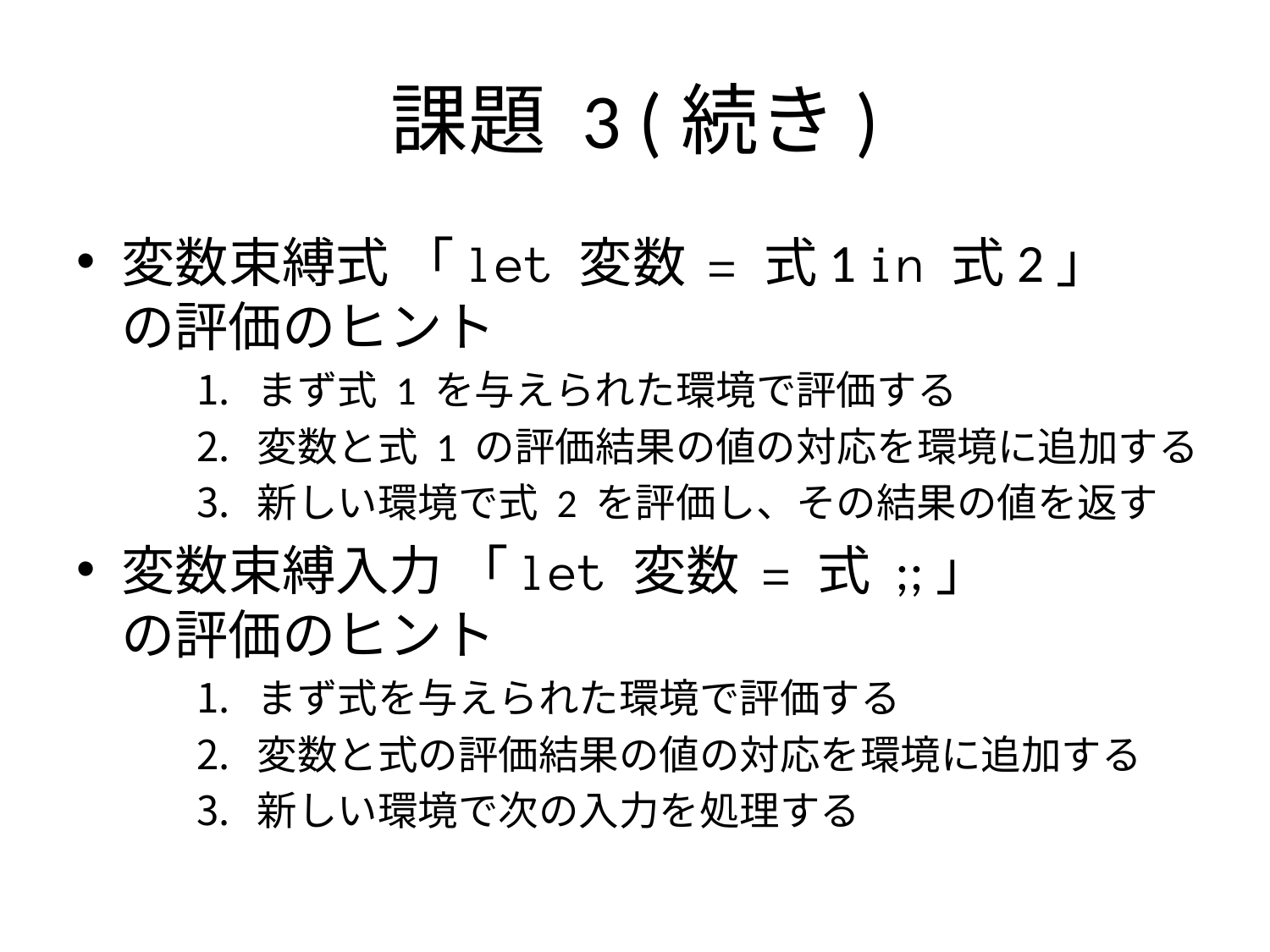

# 課題 3 (続き)
変数束縛式 「let 変数 = 式1 in 式2」
の評価のヒント
まず式 1 を与えられた環境で評価する
変数と式 1 の評価結果の値の対応を環境に追加する
新しい環境で式 2 を評価し、その結果の値を返す
変数束縛入力 「let 変数 = 式 ;;」
の評価のヒント
まず式を与えられた環境で評価する
変数と式の評価結果の値の対応を環境に追加する
新しい環境で次の入力を処理する